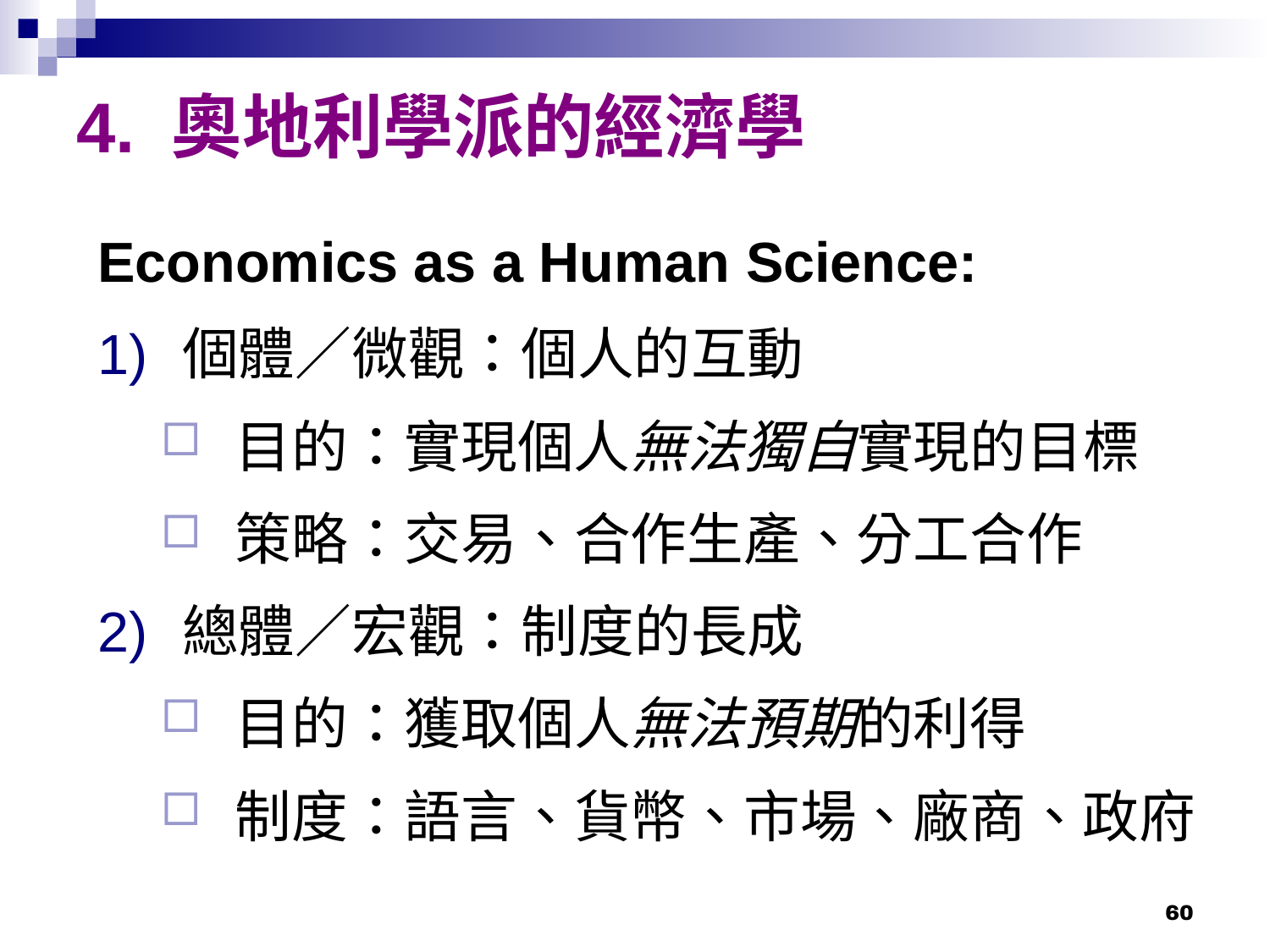

# 4. 奧地利學派的經濟學
Economics as a Human Science:
個體／微觀：個人的互動
目的：實現個人無法獨自實現的目標
策略：交易、合作生產、分工合作
總體／宏觀：制度的長成
目的：獲取個人無法預期的利得
制度：語言、貨幣、市場、廠商、政府
60